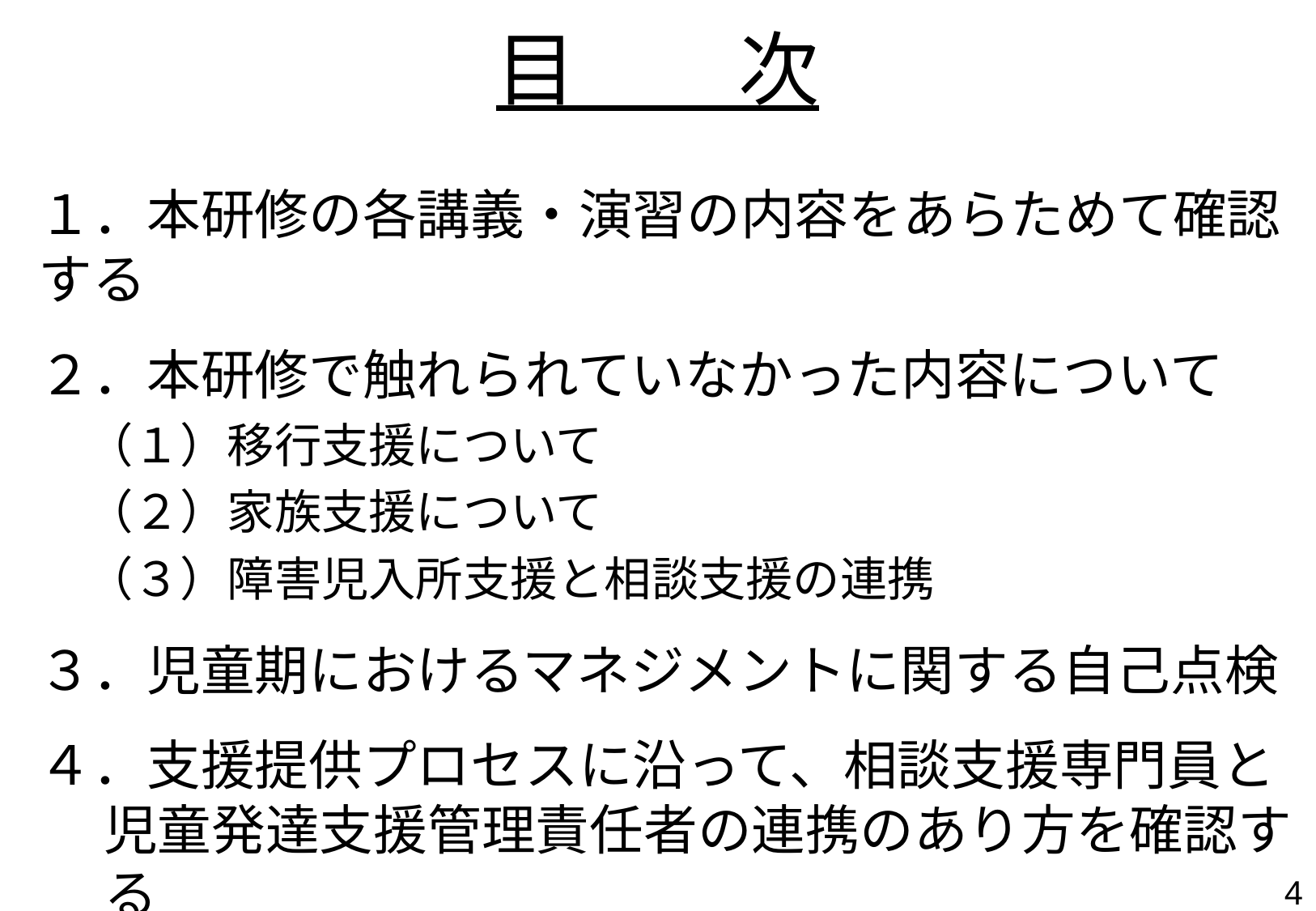

# 目　　次
１．本研修の各講義・演習の内容をあらためて確認する
２．本研修で触れられていなかった内容について
　（１）移行支援について
　（２）家族支援について
　（３）障害児入所支援と相談支援の連携
３．児童期におけるマネジメントに関する自己点検
４．支援提供プロセスに沿って、相談支援専門員と児童発達支援管理責任者の連携のあり方を確認する
4